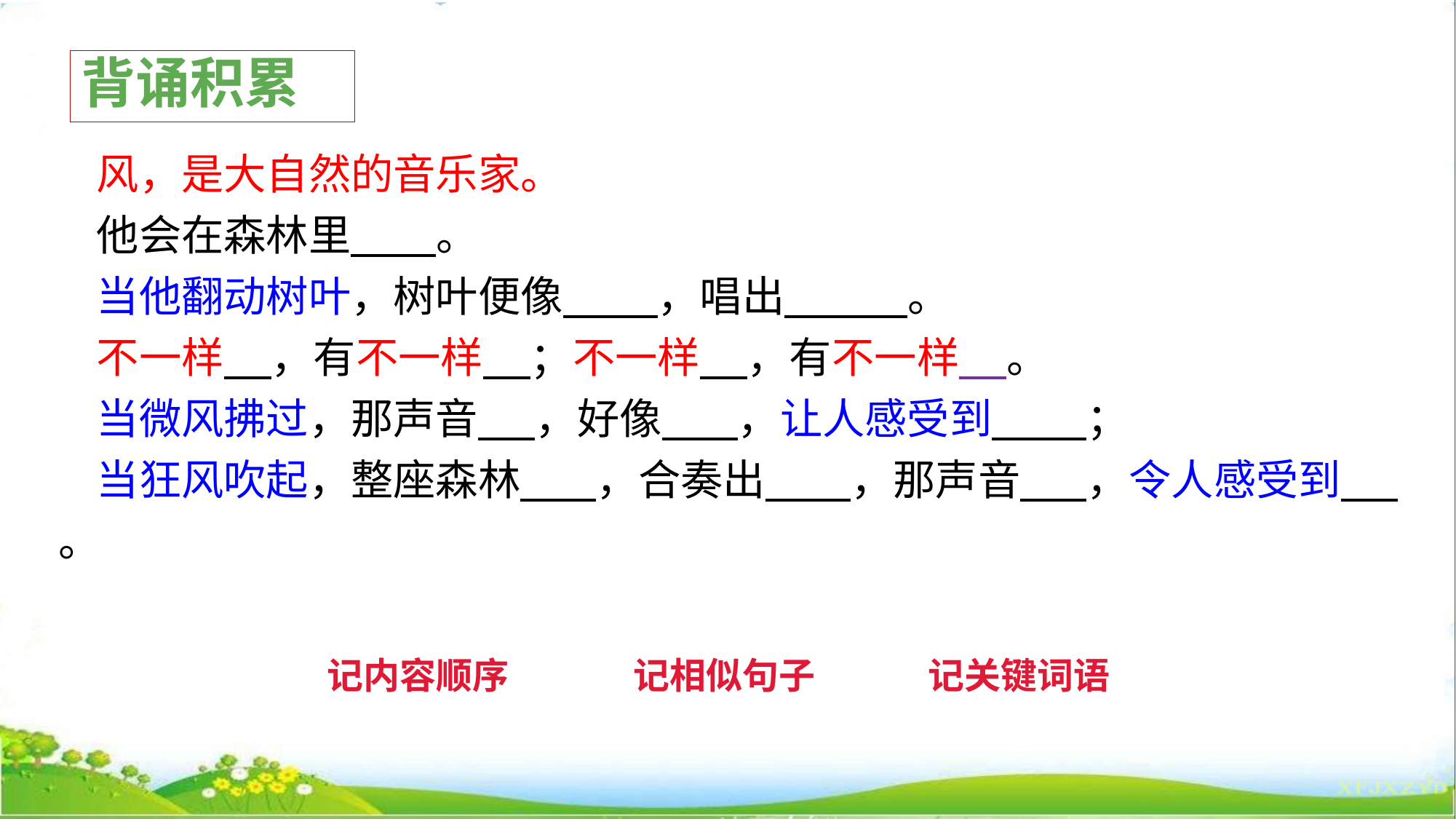

背诵积累
   风，是大自然的音乐家。
   他会在森林里         。
   当他翻动树叶，树叶便像          ，唱出             。
   不一样     ，有不一样     ；不一样     ，有不一样     。
   当微风拂过，那声音      ，好像        ，让人感受到          ；
   当狂风吹起，整座森林        ，合奏出         ，那声音       ，令人感受到       。
记内容顺序
记相似句子
记关键词语